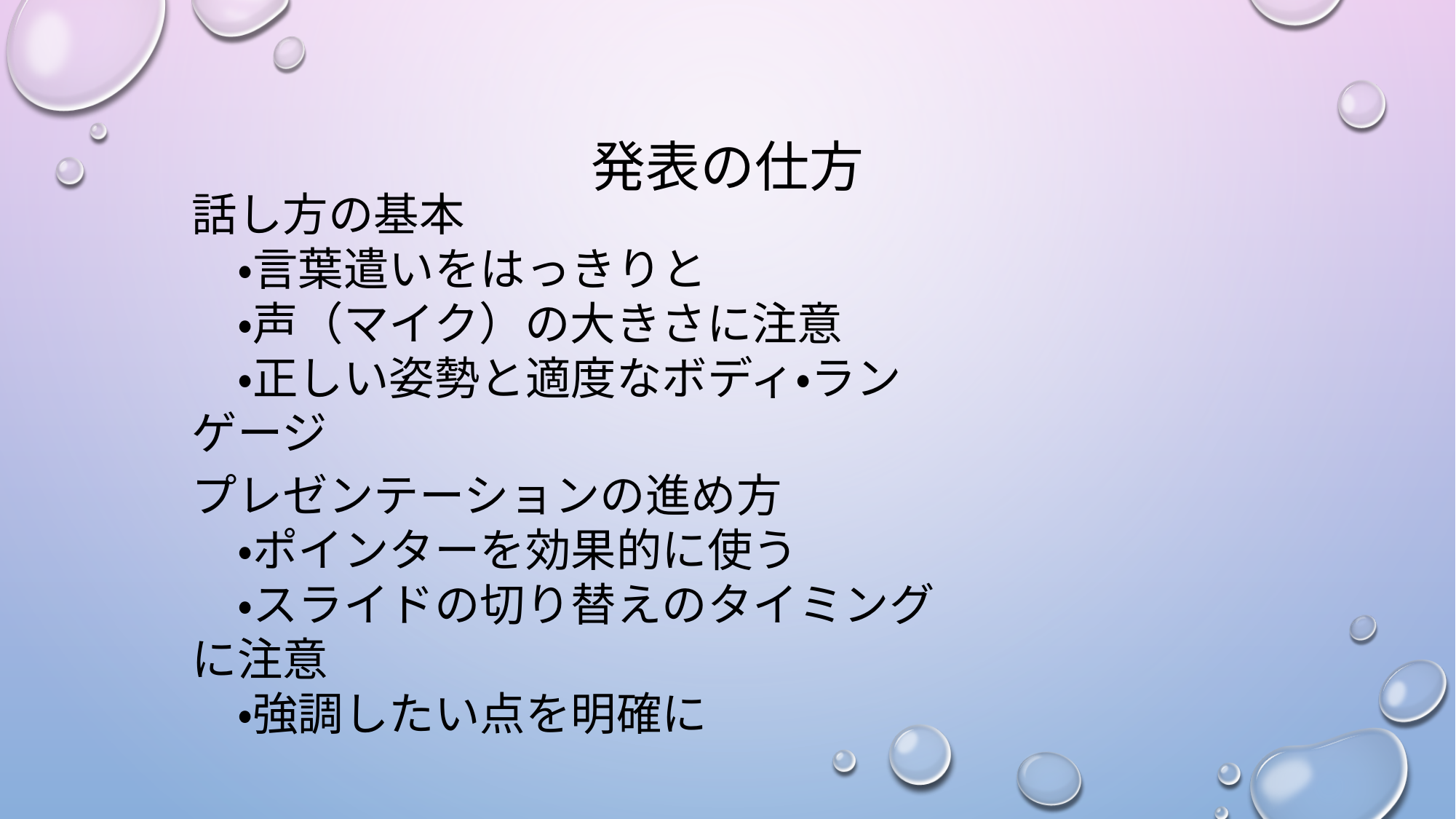

# 発表の仕方
話し方の基本
　・言葉遣いをはっきりと
　・声（マイク）の大きさに注意
　・正しい姿勢と適度なボディ・ランゲージ
プレゼンテーションの進め方
　・ポインターを効果的に使う
　・スライドの切り替えのタイミングに注意
　・強調したい点を明確に